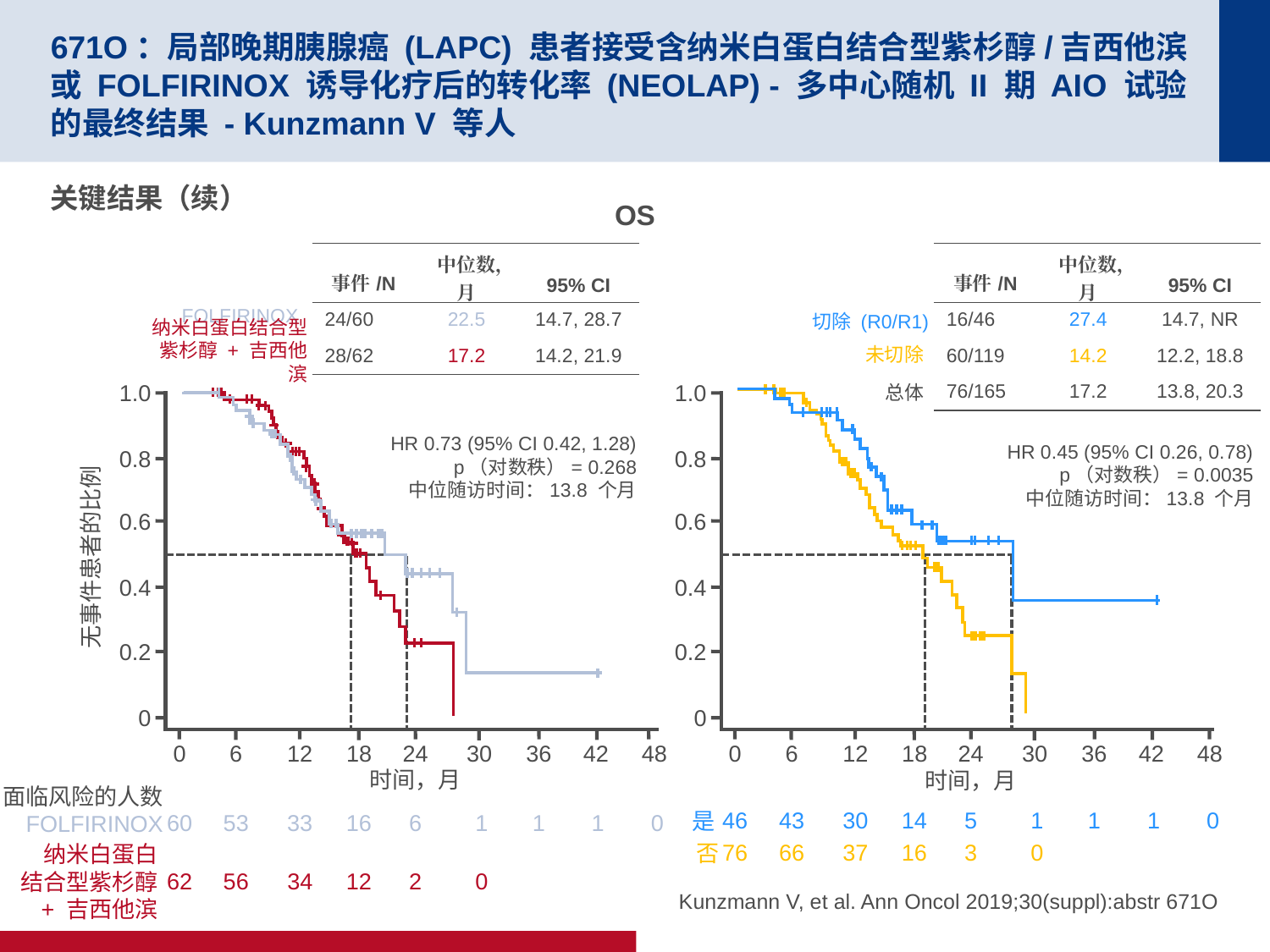

# 671O：局部晚期胰腺癌 (LAPC) 患者接受含纳米白蛋白结合型紫杉醇/吉西他滨或 FOLFIRINOX 诱导化疗后的转化率 (NEOLAP) - 多中心随机 II 期 AIO 试验的最终结果 - Kunzmann V 等人
关键结果（续）
OS
| 事件/N | 中位数，月 | 95% CI |
| --- | --- | --- |
| 24/60 | 22.5 | 14.7, 28.7 |
| 28/62 | 17.2 | 14.2, 21.9 |
| 事件/N | 中位数，月 | 95% CI |
| --- | --- | --- |
| 16/46 | 27.4 | 14.7, NR |
| 60/119 | 14.2 | 12.2, 18.8 |
| 76/165 | 17.2 | 13.8, 20.3 |
FOLFIRINOX
切除 (R0/R1)
纳米白蛋白结合型紫杉醇 + 吉西他滨
未切除
1.0
1.0

0.8
0.6
0.4
0.2
0
0
6
12
18
24
30
36
42
48
总体

HR 0.73 (95% CI 0.42, 1.28)
p（对数秩）= 0.268
中位随访时间：13.8 个月
HR 0.45 (95% CI 0.26, 0.78)
p（对数秩）= 0.0035
中位随访时间：13.8 个月
0.8

0.6

无事件患者的比例
0.4

0.2

0

0
6
12
18
24
30
36
42
48
时间，月
时间，月
面临风险的人数
FOLFIRINOX
60
53
33
16
6
1
1
1

0
46
43
30
14
5
1
1
1

0
是
76
66
37
16
3
0

否
纳米白蛋白
结合型紫杉醇
 + 吉西他滨
62
56
34
12
2
0

Kunzmann V, et al. Ann Oncol 2019;30(suppl):abstr 671O